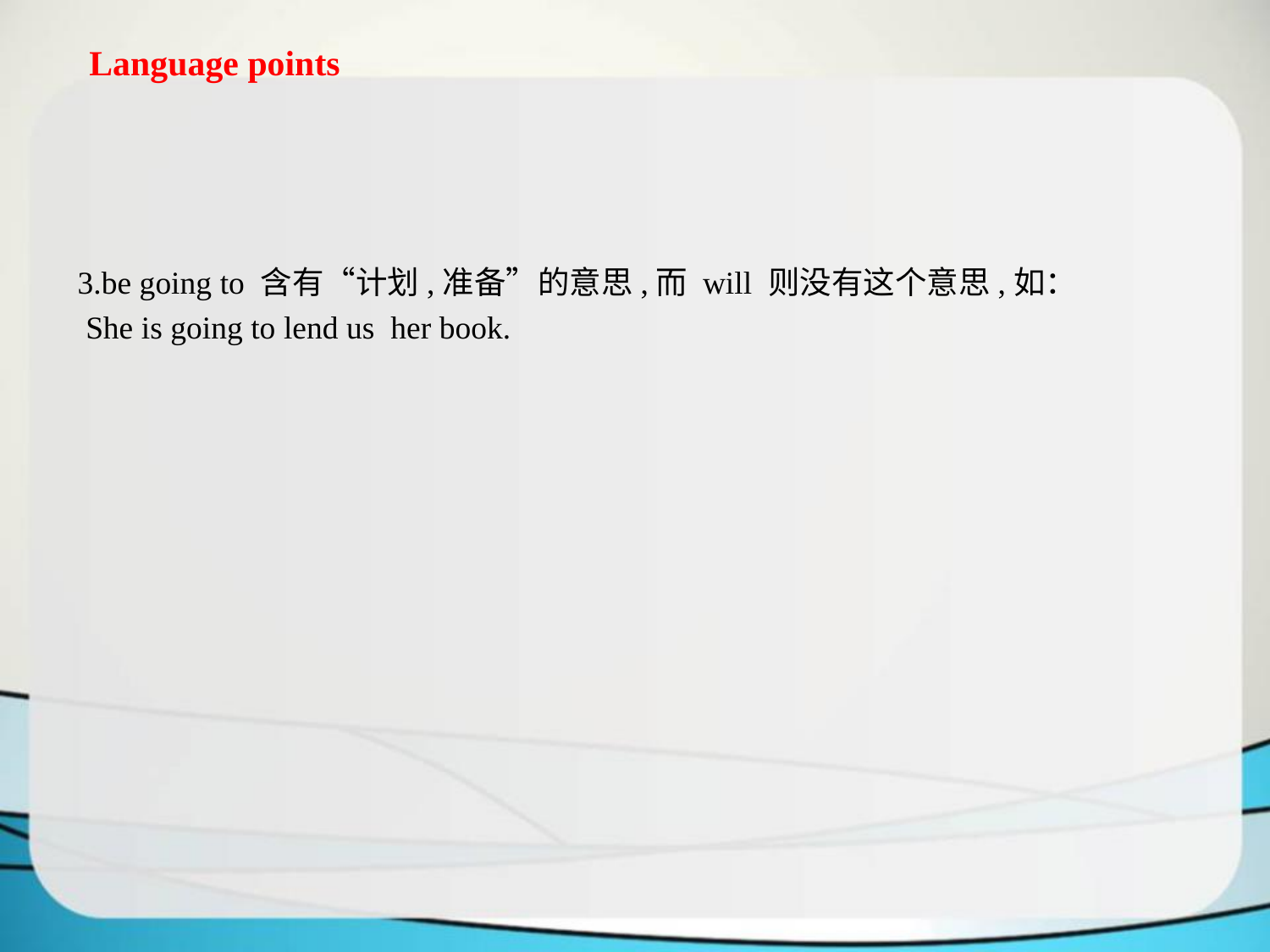

Language points
3.be going to 含有“计划,准备”的意思,而 will 则没有这个意思,如：
 She is going to lend us  her book.